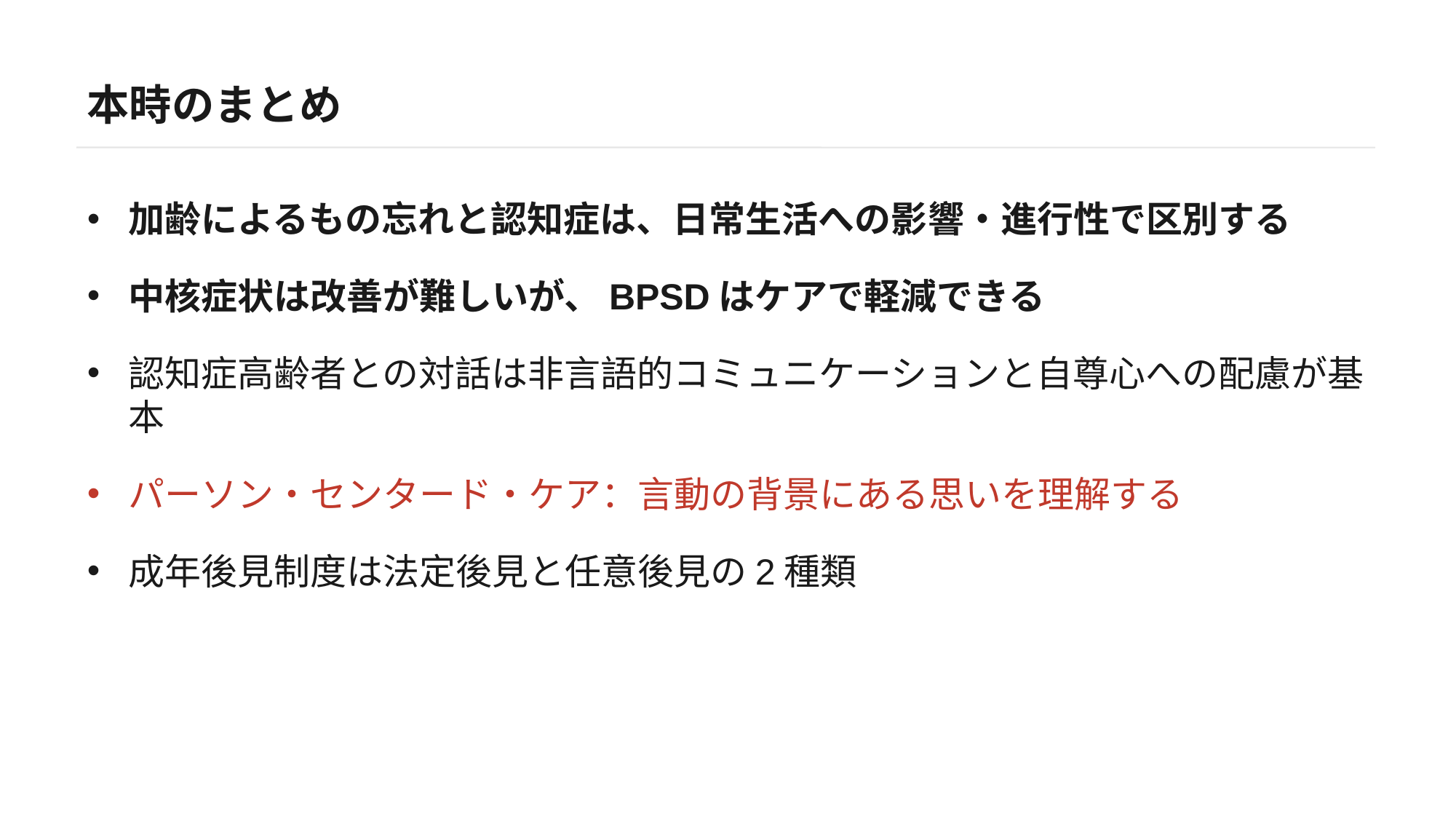

本時のまとめ

加齢によるもの忘れと認知症は、日常生活への影響・進行性で区別する
中核症状は改善が難しいが、BPSDはケアで軽減できる
認知症高齢者との対話は非言語的コミュニケーションと自尊心への配慮が基本
パーソン・センタード・ケア：言動の背景にある思いを理解する
成年後見制度は法定後見と任意後見の2種類